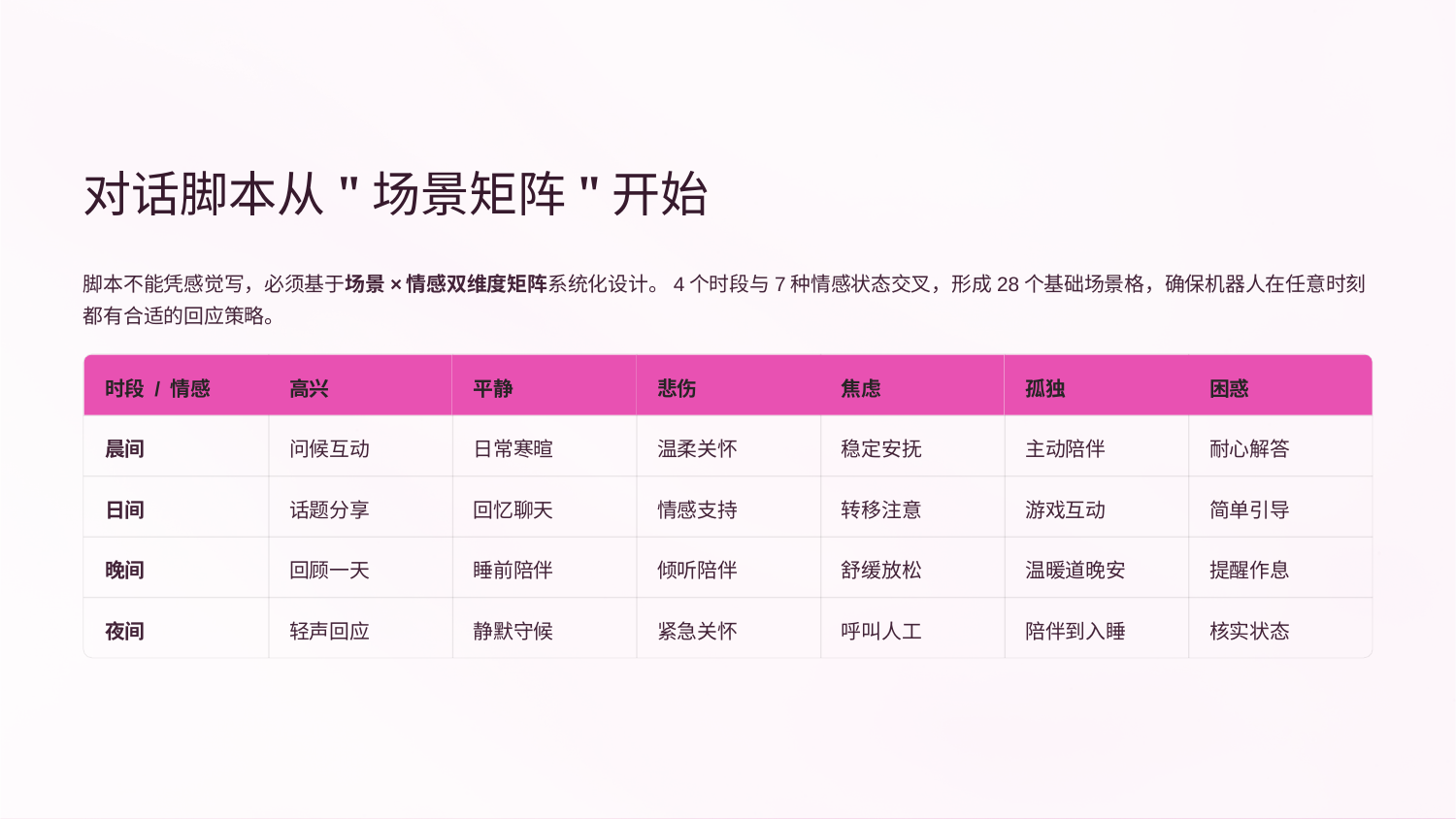

对话脚本从"场景矩阵"开始
脚本不能凭感觉写，必须基于场景×情感双维度矩阵系统化设计。4个时段与7种情感状态交叉，形成28个基础场景格，确保机器人在任意时刻都有合适的回应策略。

时段 / 情感
高兴
平静
悲伤
焦虑
孤独
困惑

晨间
问候互动
日常寒暄
温柔关怀
稳定安抚
主动陪伴
耐心解答

日间
话题分享
回忆聊天
情感支持
转移注意
游戏互动
简单引导

晚间
回顾一天
睡前陪伴
倾听陪伴
舒缓放松
温暖道晚安
提醒作息

夜间
轻声回应
静默守候
紧急关怀
呼叫人工
陪伴到入睡
核实状态